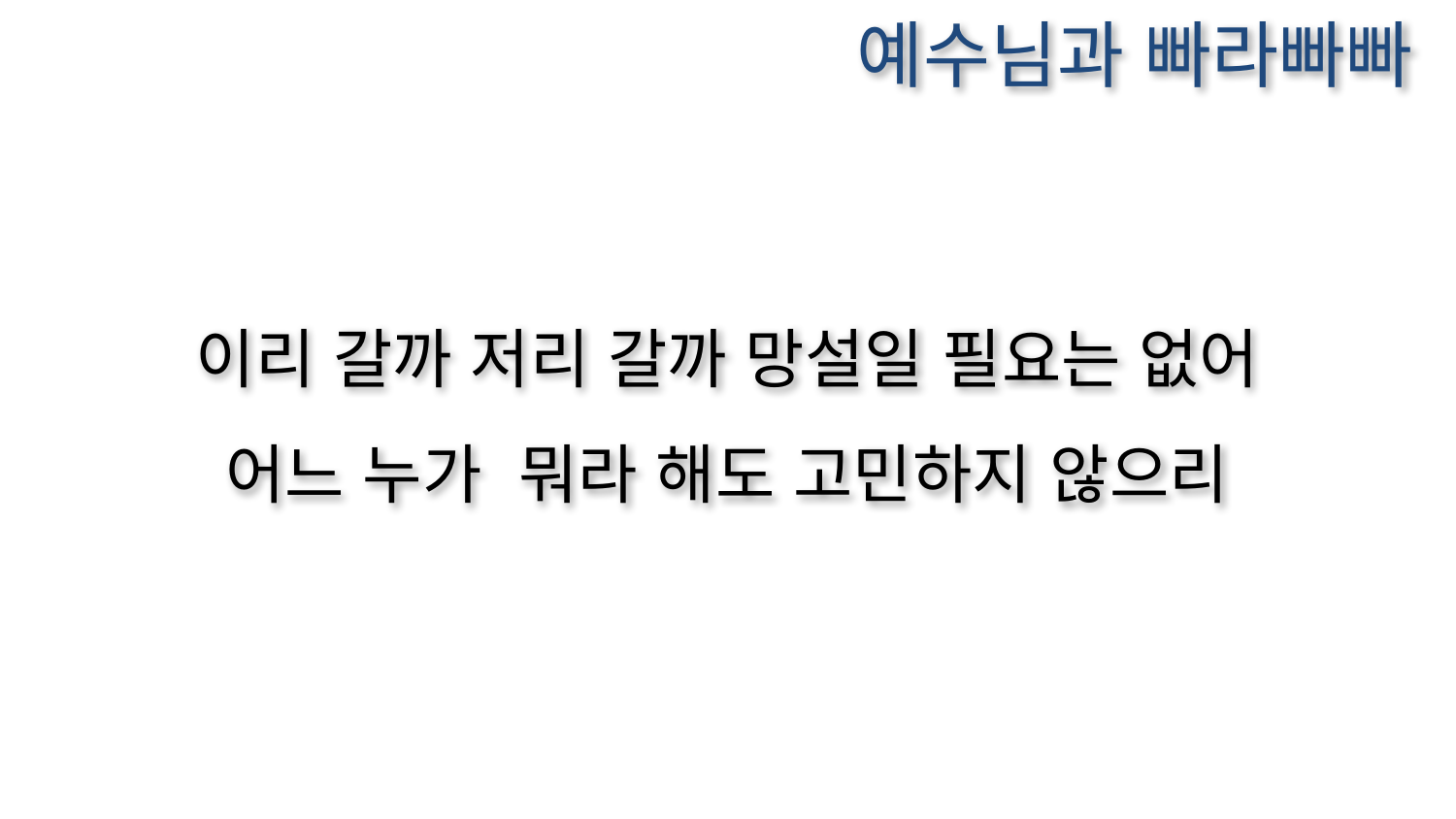

예수님과 빠라빠빠
이리 갈까 저리 갈까 망설일 필요는 없어
어느 누가  뭐라 해도 고민하지 않으리